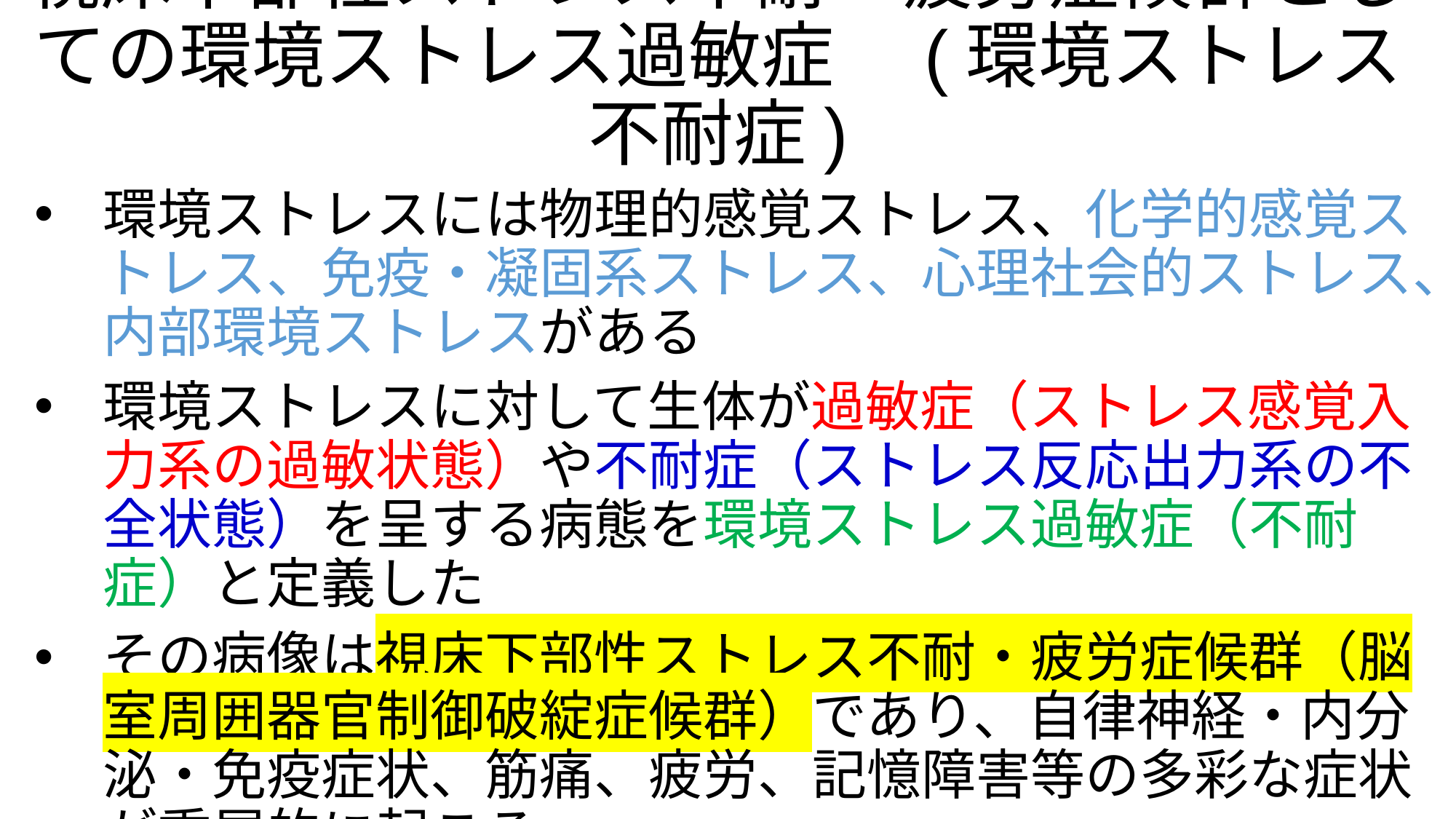

# 視床下部性ストレス不耐・疲労症候群としての環境ストレス過敏症　(環境ストレス不耐症)
環境ストレスには物理的感覚ストレス、化学的感覚ストレス、免疫・凝固系ストレス、心理社会的ストレス、内部環境ストレスがある
環境ストレスに対して生体が過敏症（ストレス感覚入力系の過敏状態）や不耐症（ストレス反応出力系の不全状態）を呈する病態を環境ストレス過敏症（不耐症）と定義した
その病像は視床下部性ストレス不耐・疲労症候群（脳室周囲器官制御破綻症候群）であり、自律神経・内分泌・免疫症状、筋痛、疲労、記憶障害等の多彩な症状が重層的に起こる